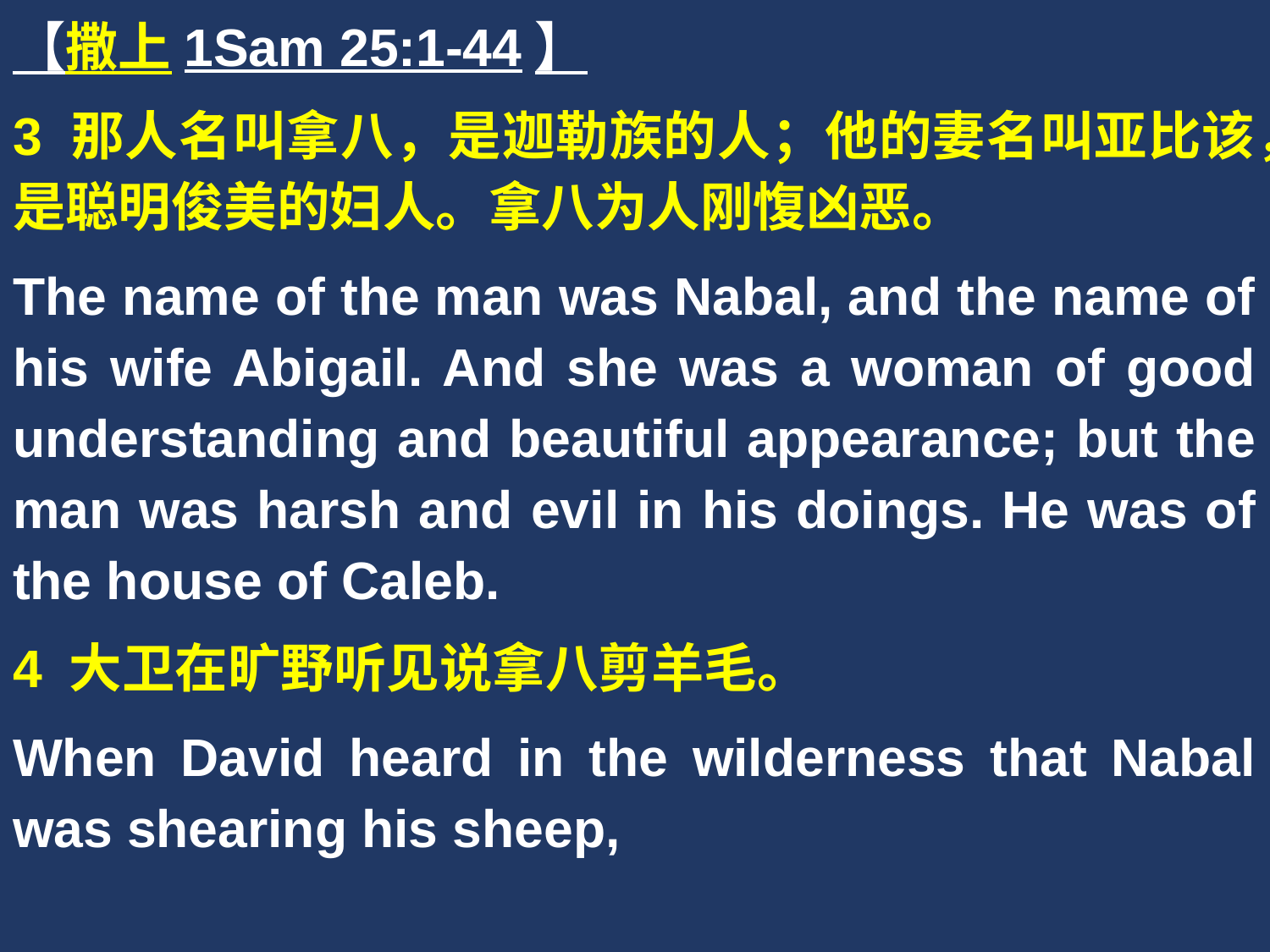

【撒上1Sam 25:1-44】
3 那人名叫拿八，是迦勒族的人；他的妻名叫亚比该，是聪明俊美的妇人。拿八为人刚愎凶恶。
The name of the man was Nabal, and the name of his wife Abigail. And she was a woman of good understanding and beautiful appearance; but the man was harsh and evil in his doings. He was of the house of Caleb.
4 大卫在旷野听见说拿八剪羊毛。
When David heard in the wilderness that Nabal was shearing his sheep,